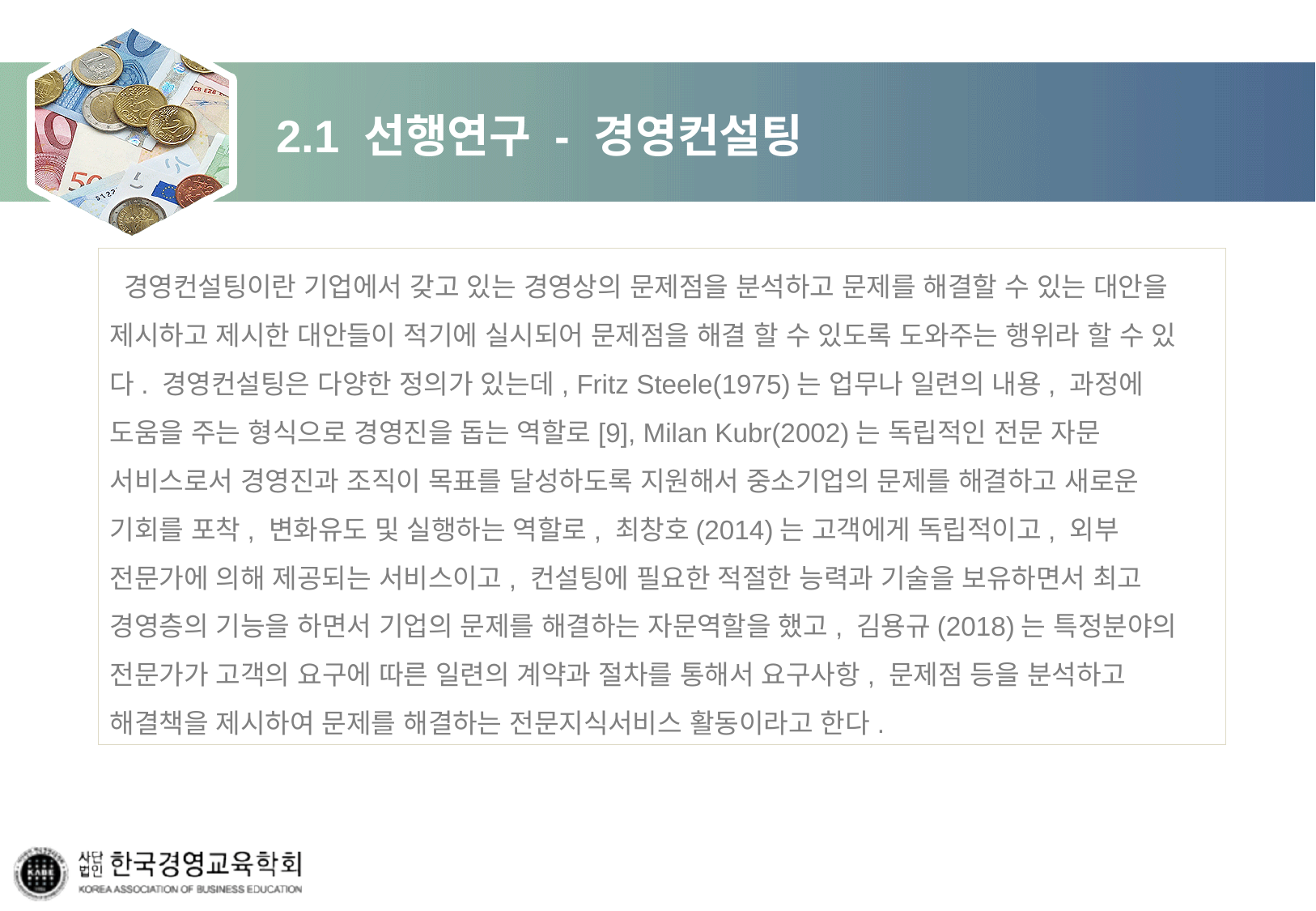

# 2.1 선행연구 - 경영컨설팅
 경영컨설팅이란 기업에서 갖고 있는 경영상의 문제점을 분석하고 문제를 해결할 수 있는 대안을 제시하고 제시한 대안들이 적기에 실시되어 문제점을 해결 할 수 있도록 도와주는 행위라 할 수 있다. 경영컨설팅은 다양한 정의가 있는데, Fritz Steele(1975)는 업무나 일련의 내용, 과정에 도움을 주는 형식으로 경영진을 돕는 역할로[9], Milan Kubr(2002)는 독립적인 전문 자문 서비스로서 경영진과 조직이 목표를 달성하도록 지원해서 중소기업의 문제를 해결하고 새로운 기회를 포착, 변화유도 및 실행하는 역할로, 최창호(2014)는 고객에게 독립적이고, 외부 전문가에 의해 제공되는 서비스이고, 컨설팅에 필요한 적절한 능력과 기술을 보유하면서 최고 경영층의 기능을 하면서 기업의 문제를 해결하는 자문역할을 했고, 김용규(2018)는 특정분야의 전문가가 고객의 요구에 따른 일련의 계약과 절차를 통해서 요구사항, 문제점 등을 분석하고 해결책을 제시하여 문제를 해결하는 전문지식서비스 활동이라고 한다.